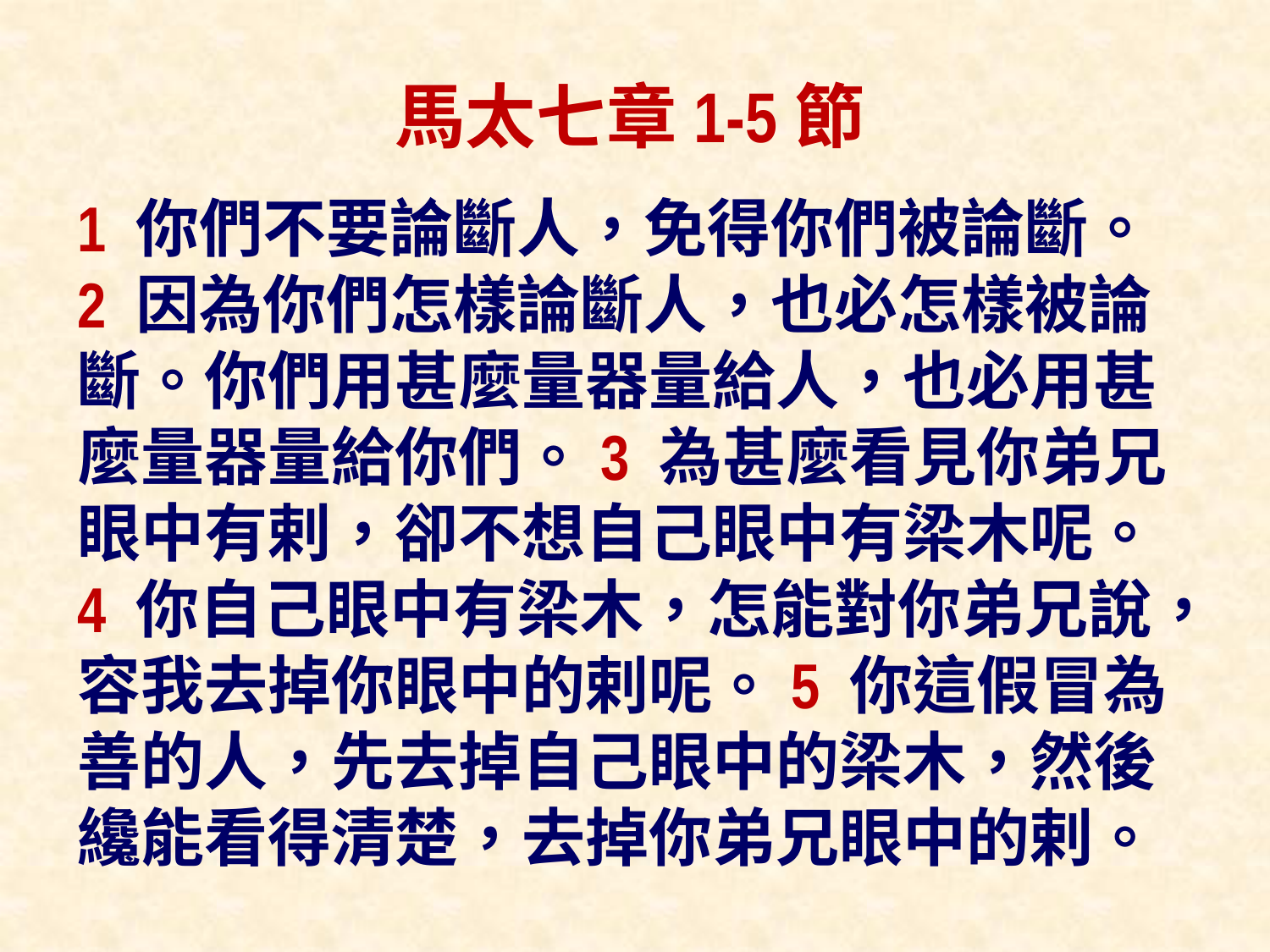

馬太七章1-5節
1 你們不要論斷人，免得你們被論斷。  2 因為你們怎樣論斷人，也必怎樣被論斷。你們用甚麼量器量給人，也必用甚麼量器量給你們。3 為甚麼看見你弟兄眼中有剌，卻不想自己眼中有梁木呢。4 你自己眼中有梁木，怎能對你弟兄說，容我去掉你眼中的剌呢。5 你這假冒為善的人，先去掉自己眼中的梁木，然後纔能看得清楚，去掉你弟兄眼中的剌。